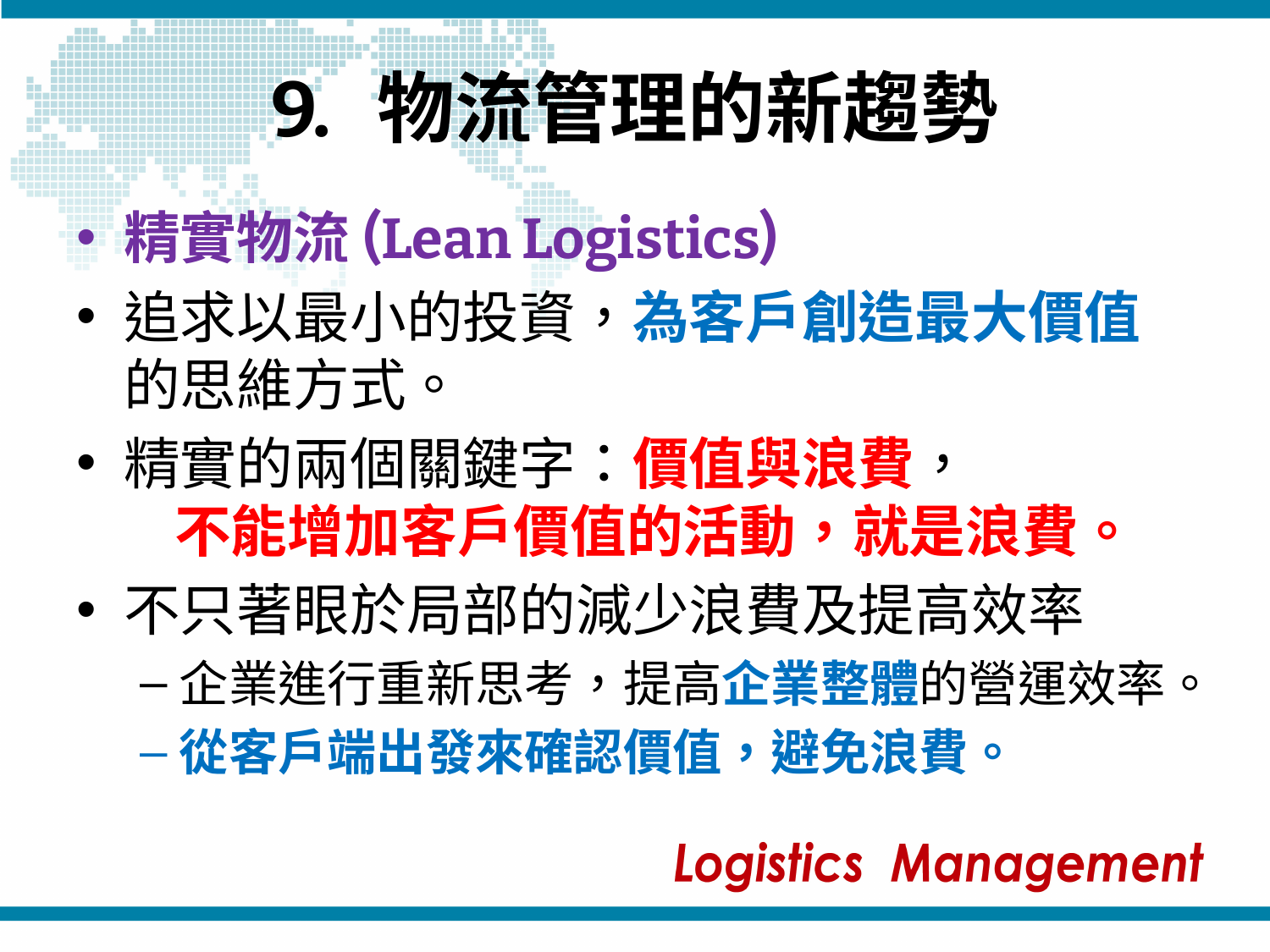

# 9.  物流管理的新趨勢
精實物流(Lean Logistics)
追求以最小的投資，為客戶創造最大價值的思維方式。
精實的兩個關鍵字：價值與浪費，                      不能增加客戶價值的活動，就是浪費。
不只著眼於局部的減少浪費及提高效率
企業進行重新思考，提高企業整體的營運效率。
從客戶端出發來確認價值，避免浪費。